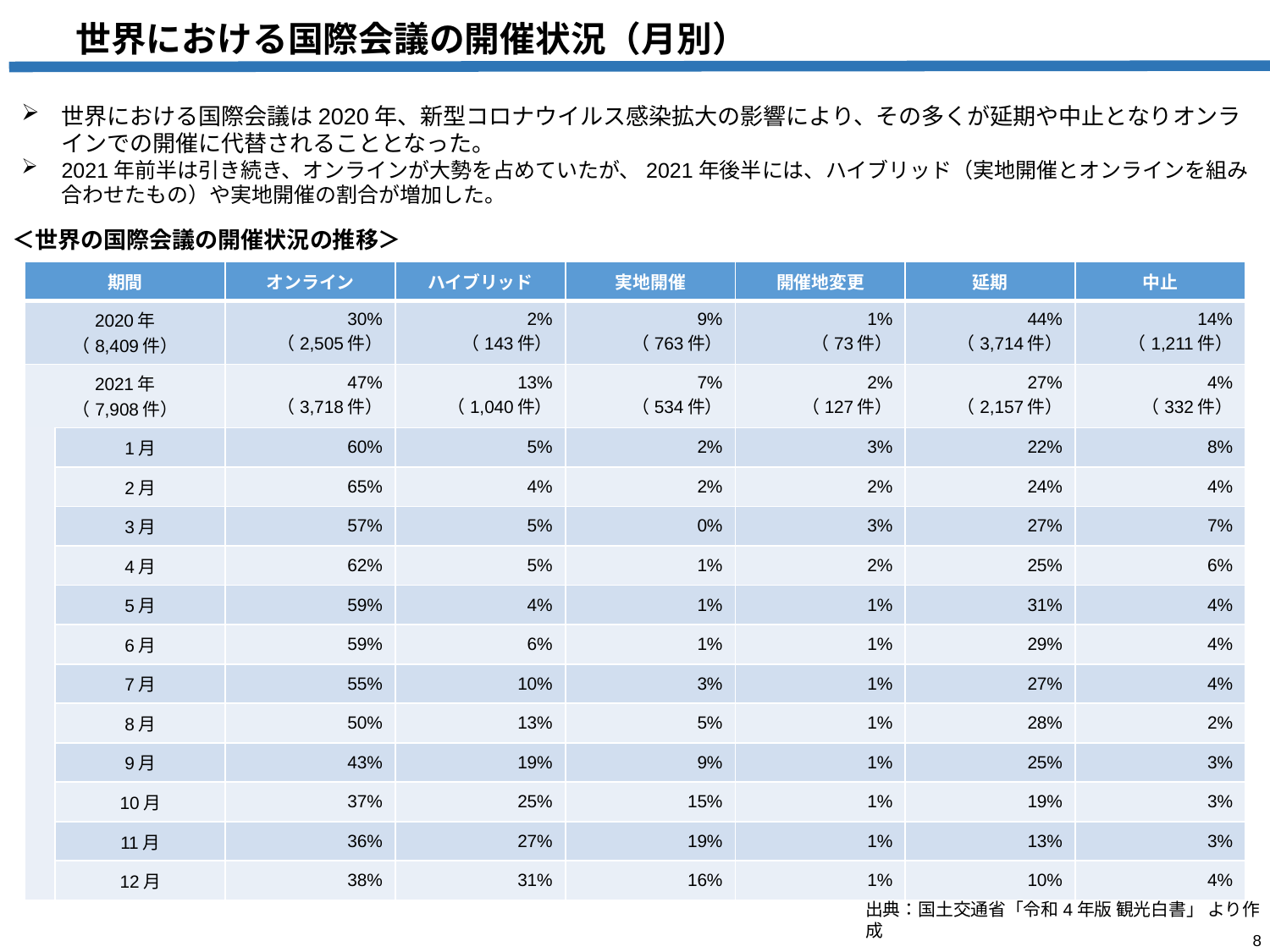

世界における国際会議の開催状況（月別）
世界における国際会議は2020年、新型コロナウイルス感染拡大の影響により、その多くが延期や中止となりオンラインでの開催に代替されることとなった。
2021年前半は引き続き、オンラインが大勢を占めていたが、2021年後半には、ハイブリッド（実地開催とオンラインを組み合わせたもの）や実地開催の割合が増加した。

＜世界の国際会議の開催状況の推移＞
| 期間 |  | オンライン | ハイブリッド | 実地開催 | 開催地変更 | 延期 | 中止 |
| --- | --- | --- | --- | --- | --- | --- | --- |
| 2020年 （8,409件） |  | 30% （2,505件） | 2% （143件） | 9% （763件） | 1% （73件） | 44% （3,714件） | 14% （1,211件） |
| 2021年 （7,908件） |  | 47% （3,718件） | 13% （1,040件） | 7% （534件） | 2% （127件） | 27% （2,157件） | 4% （332件） |
|  | 1月 | 60% | 5% | 2% | 3% | 22% | 8% |
|  | 2月 | 65% | 4% | 2% | 2% | 24% | 4% |
|  | 3月 | 57% | 5% | 0% | 3% | 27% | 7% |
|  | 4月 | 62% | 5% | 1% | 2% | 25% | 6% |
|  | 5月 | 59% | 4% | 1% | 1% | 31% | 4% |
|  | 6月 | 59% | 6% | 1% | 1% | 29% | 4% |
|  | 7月 | 55% | 10% | 3% | 1% | 27% | 4% |
|  | 8月 | 50% | 13% | 5% | 1% | 28% | 2% |
|  | 9月 | 43% | 19% | 9% | 1% | 25% | 3% |
|  | 10月 | 37% | 25% | 15% | 1% | 19% | 3% |
|  | 11月 | 36% | 27% | 19% | 1% | 13% | 3% |
|  | 12月 | 38% | 31% | 16% | 1% | 10% | 4% |
出典：国土交通省「令和4年版 観光白書」 より作成
8